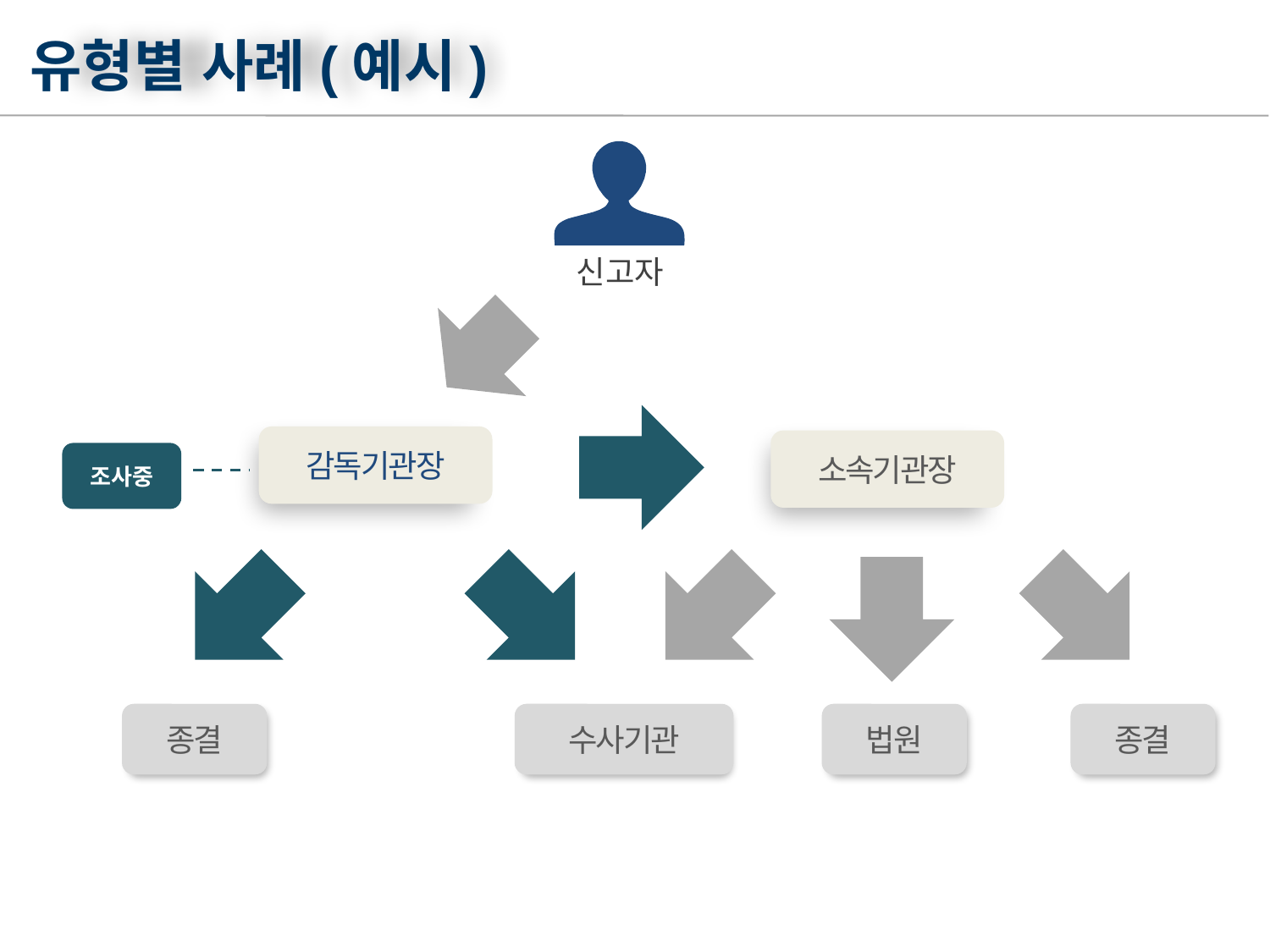

부정청탁 및 금품등 수수의 금지에 관한 법률
유형별 사례(예시)

신고자

신고
신고

감독기관장
소속기관장
조사중
이첩

과태료
부과
요청
시행령
제14조
수사
의뢰
수사
의뢰
시행령
제14조
수사
의뢰
종결
수사기관
법원
종결